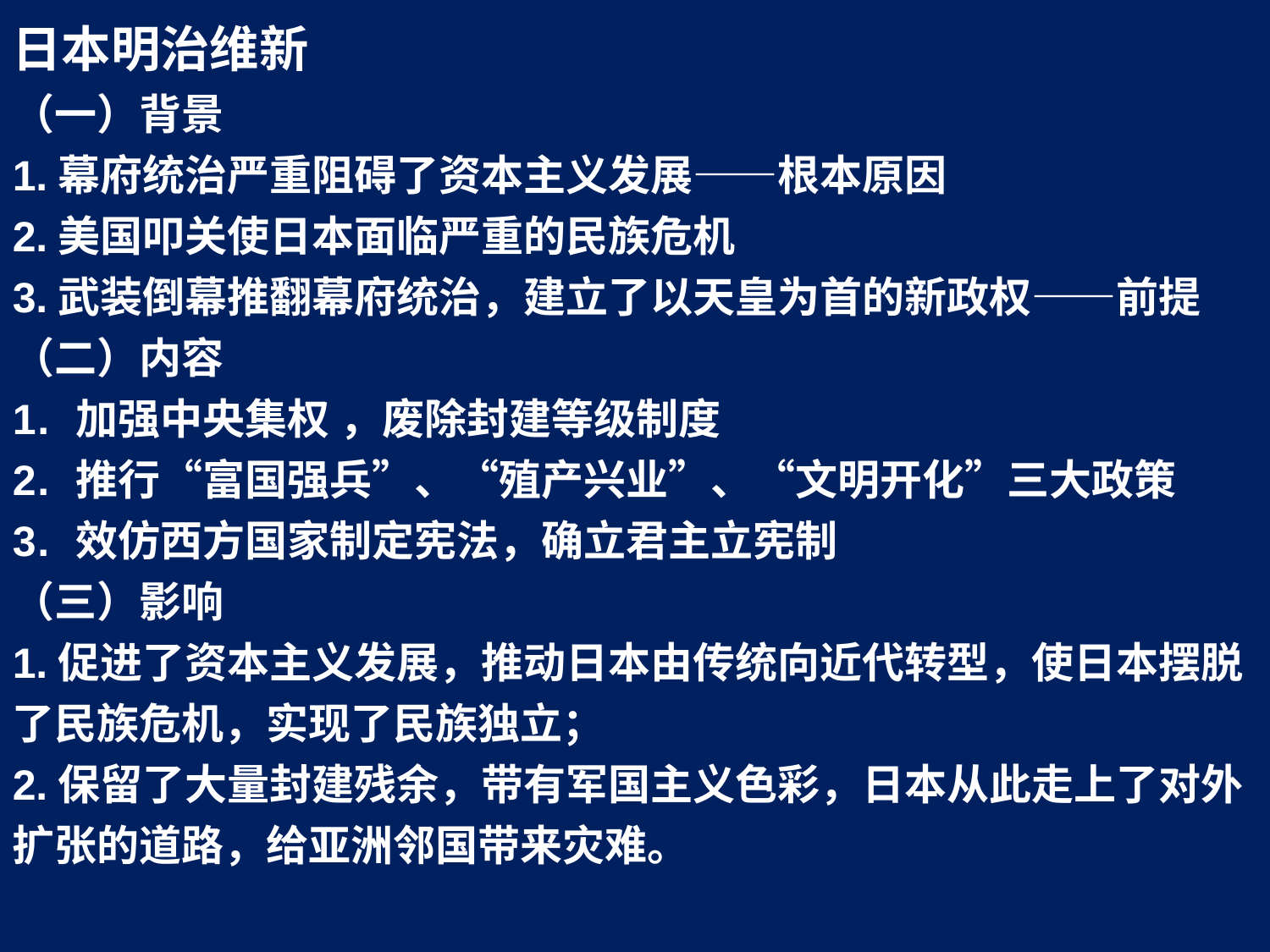

日本明治维新
（一）背景
1.幕府统治严重阻碍了资本主义发展——根本原因
2.美国叩关使日本面临严重的民族危机
3.武装倒幕推翻幕府统治，建立了以天皇为首的新政权——前提
（二）内容
加强中央集权 ，废除封建等级制度
推行“富国强兵”、“殖产兴业”、“文明开化”三大政策
效仿西方国家制定宪法，确立君主立宪制
（三）影响
1.促进了资本主义发展，推动日本由传统向近代转型，使日本摆脱了民族危机，实现了民族独立；
2.保留了大量封建残余，带有军国主义色彩，日本从此走上了对外扩张的道路，给亚洲邻国带来灾难。